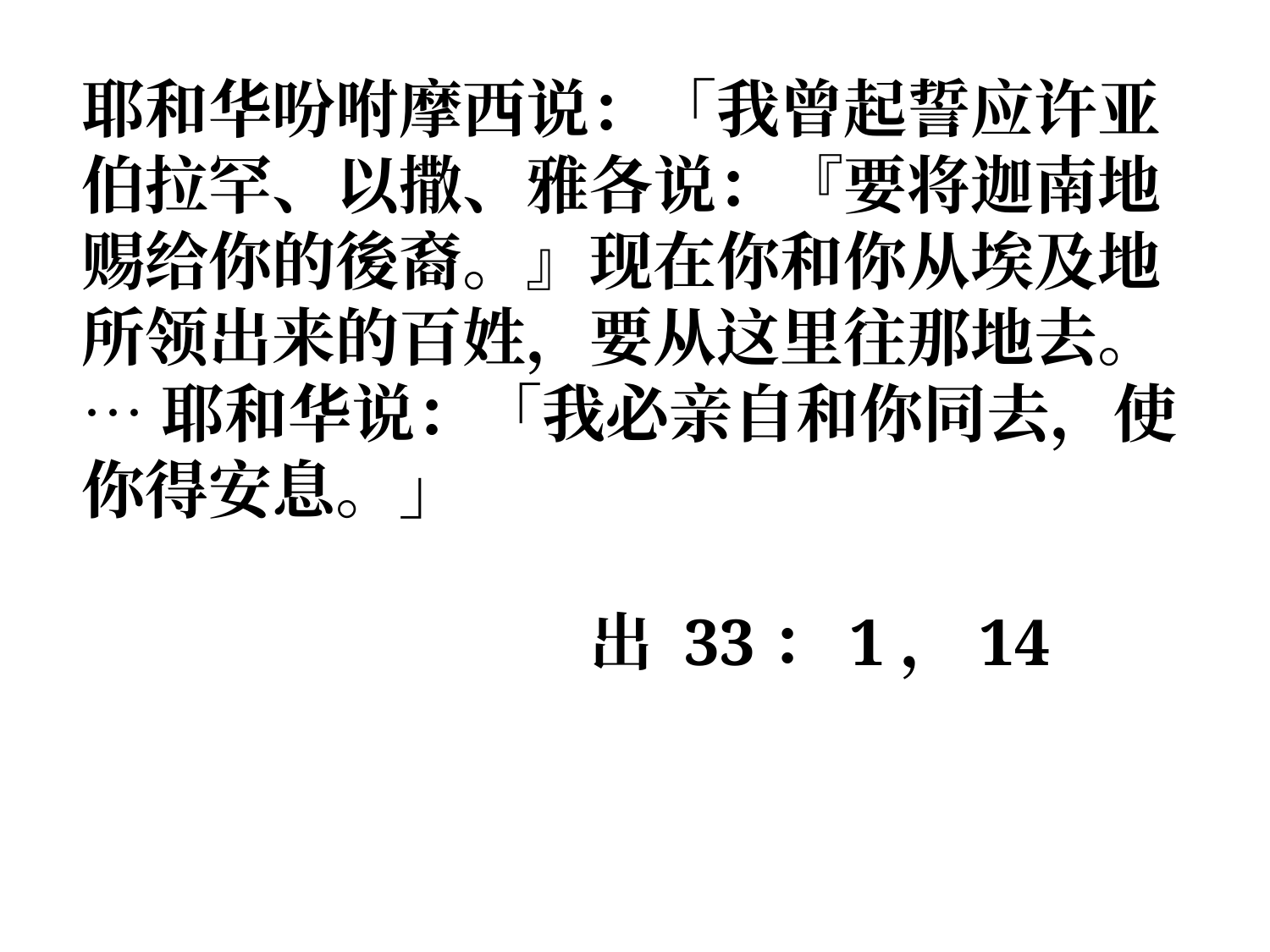

耶和华吩咐摩西说：「我曾起誓应许亚伯拉罕、以撒、雅各说：『要将迦南地赐给你的後裔。』现在你和你从埃及地所领出来的百姓，要从这里往那地去。 … 耶和华说：「我必亲自和你同去，使你得安息。」 																	出 33：1，14